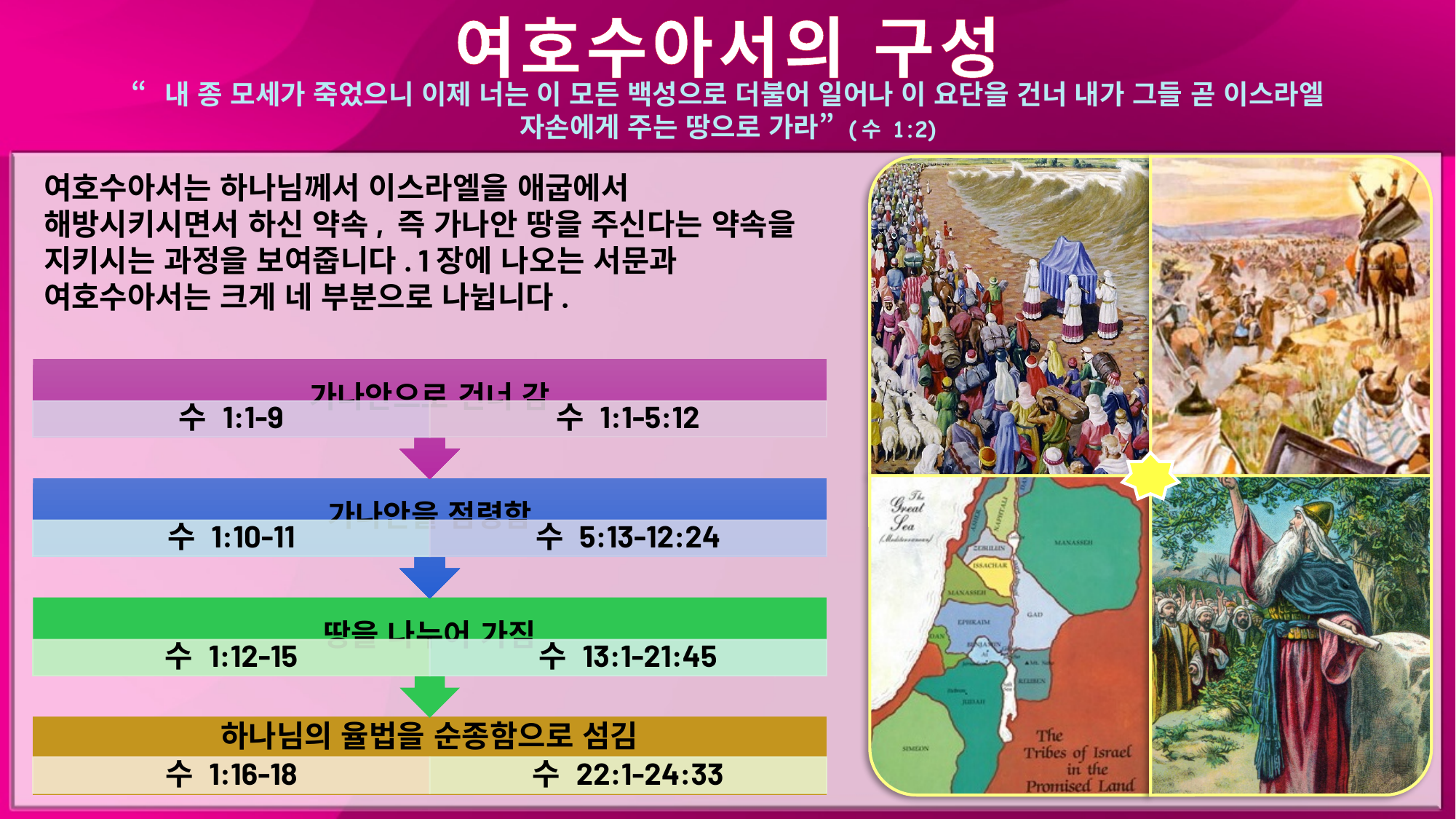

여호수아서의 구성
“내 종 모세가 죽었으니 이제 너는 이 모든 백성으로 더불어 일어나 이 요단을 건너 내가 그들 곧 이스라엘 자손에게 주는 땅으로 가라” (수 1:2)

여호수아서는 하나님께서 이스라엘을 애굽에서 해방시키시면서 하신 약속, 즉 가나안 땅을 주신다는 약속을 지키시는 과정을 보여줍니다. 1장에 나오는 서문과 여호수아서는 크게 네 부분으로 나뉩니다.
하나님의 율법을 순종함으로 섬김
수 1:16-18
수 22:1-24:33
땅을 나누어 가짐
수 1:12-15
수 13:1-21:45
가나안을 점령함
수 1:10-11
수 5:13-12:24
가나안으로 건너 감
수 1:1-9
수 1:1-5:12